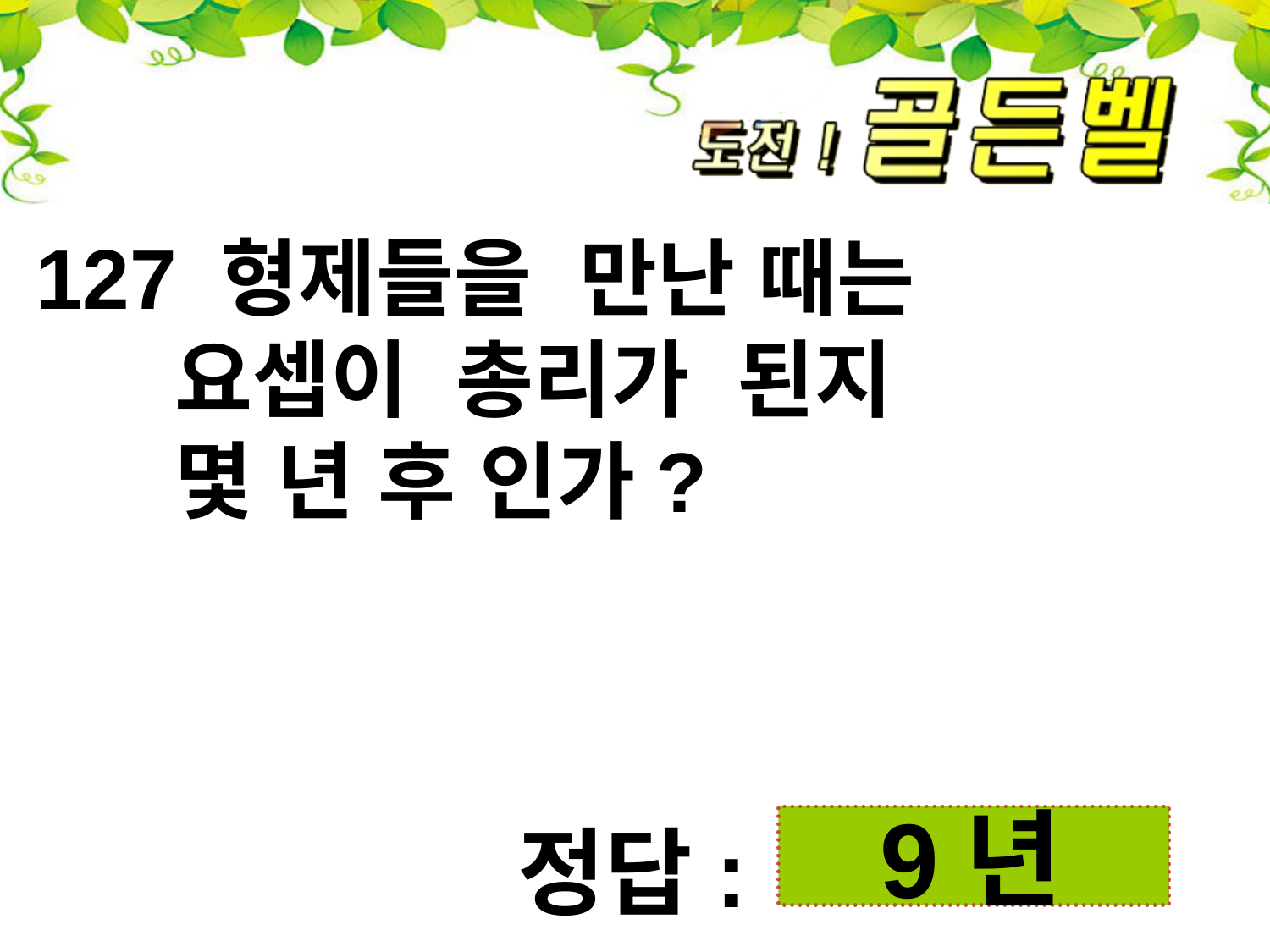

127 형제들을  만난 때는
      요셉이  총리가  된지
      몇 년 후 인가?
첨성대
정답:
 9년